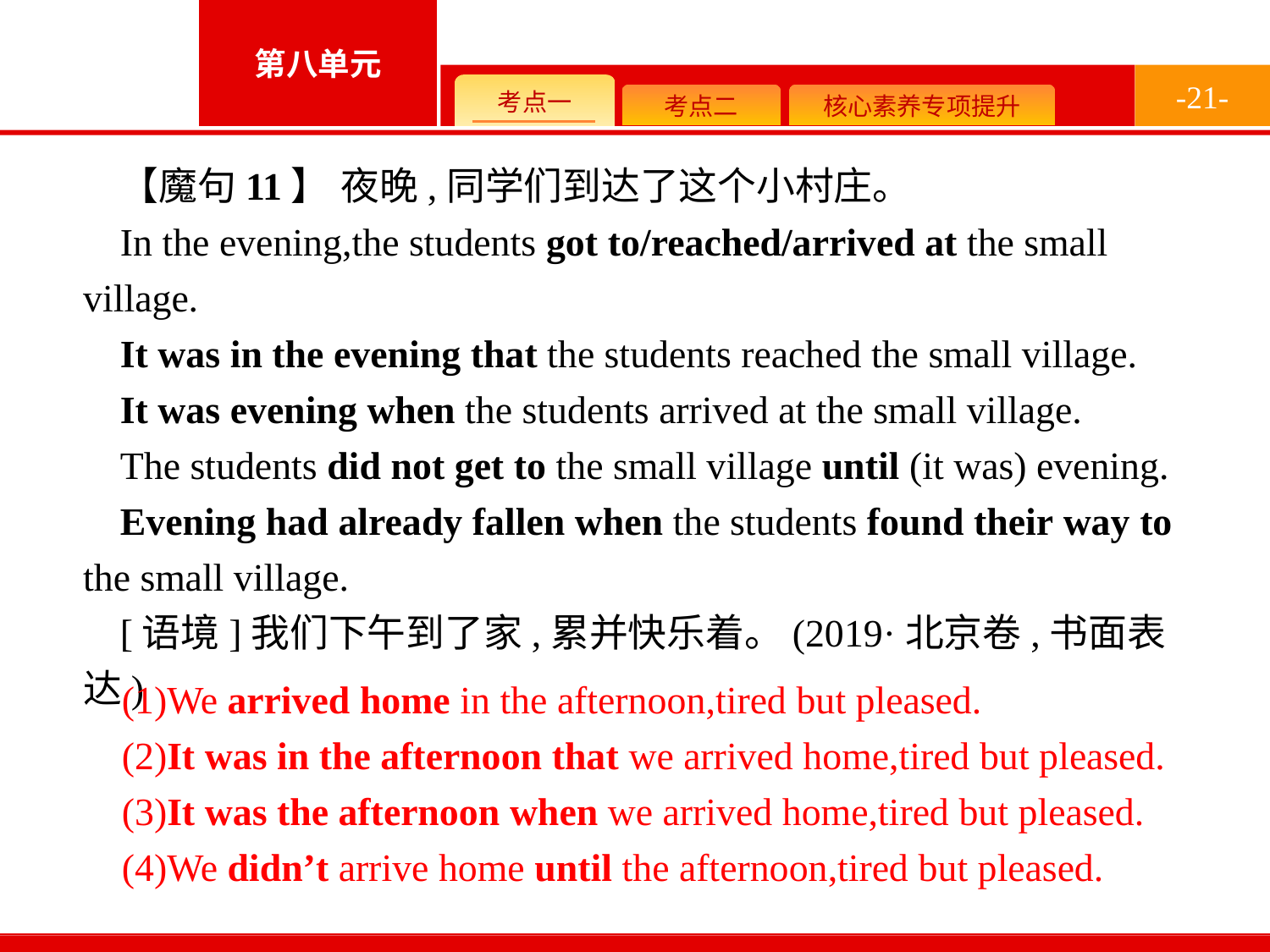

-21-
【魔句11】 夜晚,同学们到达了这个小村庄。
In the evening,the students got to/reached/arrived at the small village.
It was in the evening that the students reached the small village.
It was evening when the students arrived at the small village.
The students did not get to the small village until (it was) evening.
Evening had already fallen when the students found their way to the small village.
[语境]我们下午到了家,累并快乐着。(2019·北京卷,书面表达)
(1)We arrived home in the afternoon,tired but pleased.
(2)It was in the afternoon that we arrived home,tired but pleased.
(3)It was the afternoon when we arrived home,tired but pleased.
(4)We didn’t arrive home until the afternoon,tired but pleased.